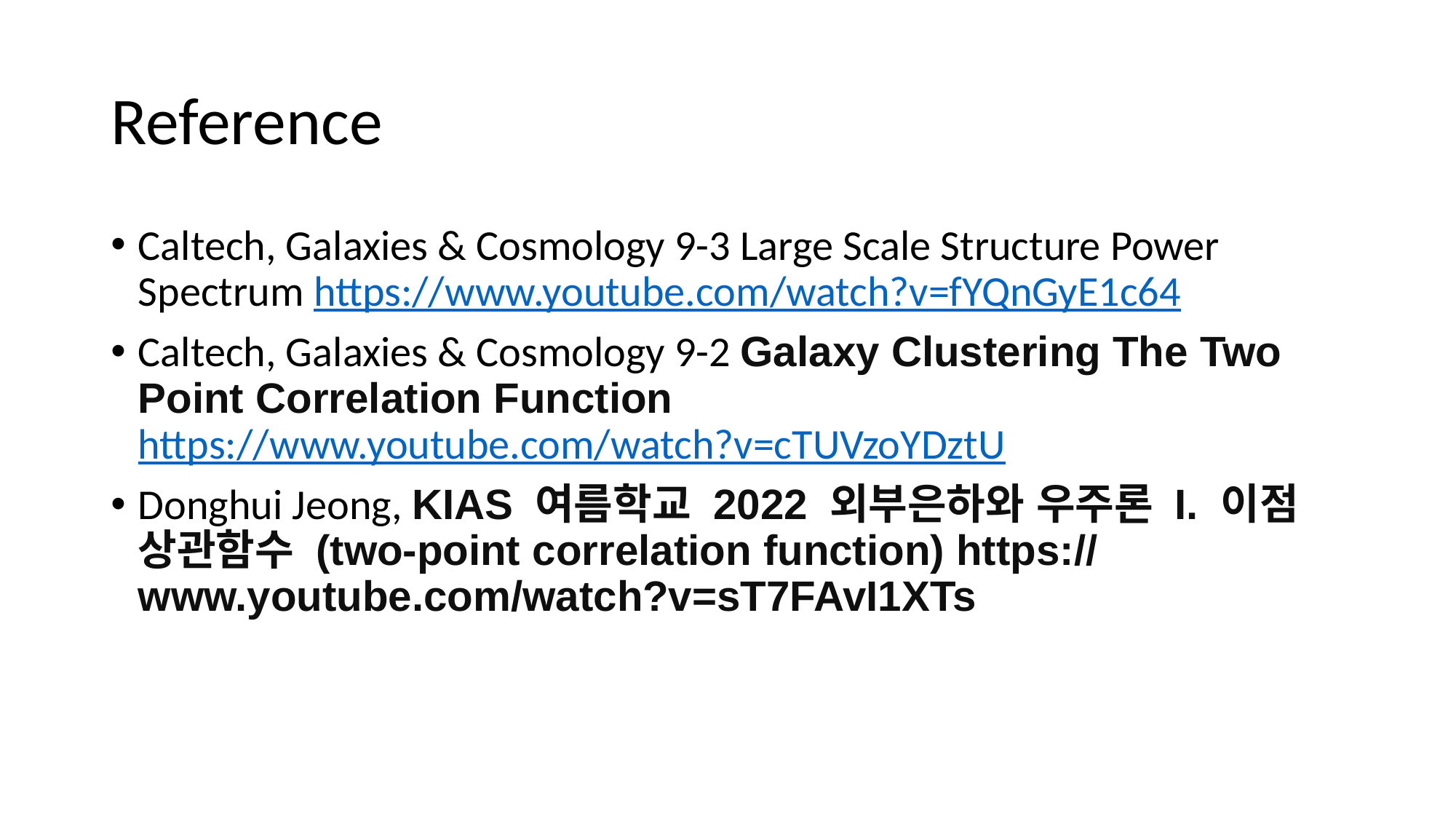

# Reference
Caltech, Galaxies & Cosmology 9-3 Large Scale Structure Power Spectrum https://www.youtube.com/watch?v=fYQnGyE1c64
Caltech, Galaxies & Cosmology 9-2 Galaxy Clustering The Two Point Correlation Function  https://www.youtube.com/watch?v=cTUVzoYDztU
Donghui Jeong, KIAS 여름학교 2022 외부은하와 우주론 I. 이점 상관함수 (two-point correlation function) https://www.youtube.com/watch?v=sT7FAvI1XTs